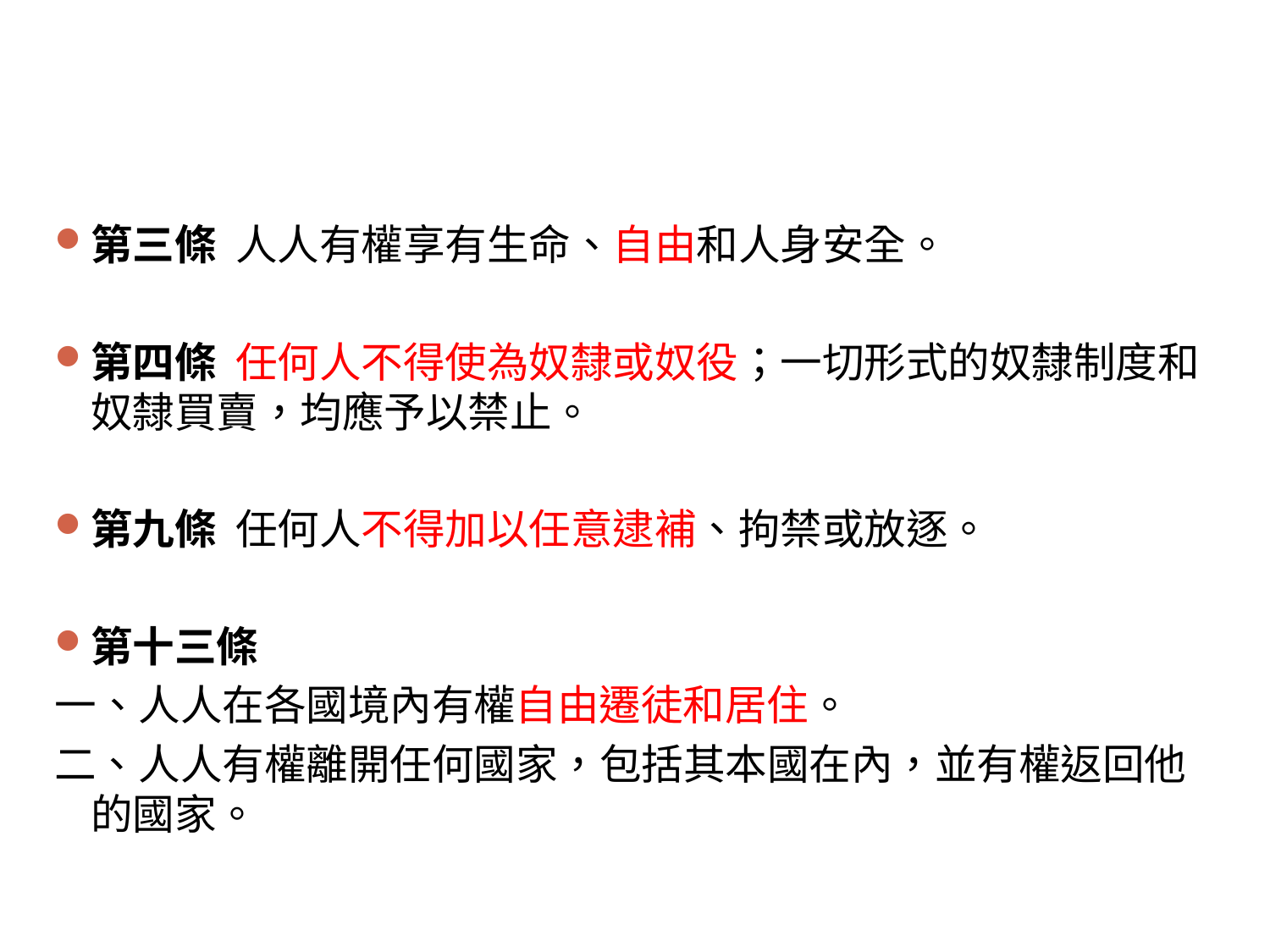

第三條  人人有權享有生命、自由和人身安全。

第四條  任何人不得使為奴隸或奴役；一切形式的奴隸制度和奴隸買賣，均應予以禁止。

第九條  任何人不得加以任意逮補、拘禁或放逐。

第十三條
一、人人在各國境內有權自由遷徒和居住。
二、人人有權離開任何國家，包括其本國在內，並有權返回他的國家。